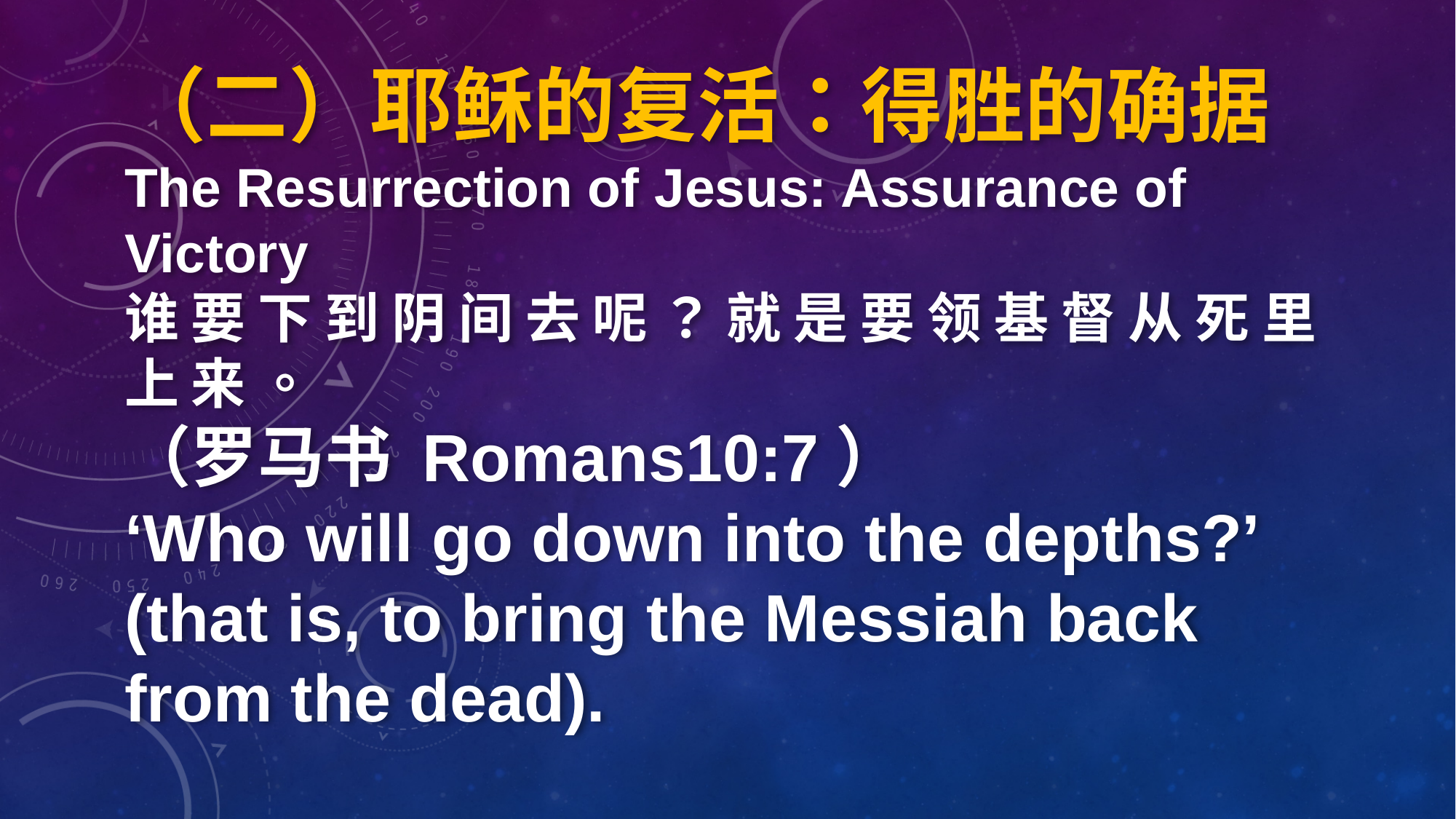

（二）耶稣的复活：得胜的确据
The Resurrection of Jesus: Assurance of Victory
谁 要 下 到 阴 间 去 呢 ？ 就 是 要 领 基 督 从 死 里 上 来 。
（罗马书 Romans10:7）
‘Who will go down into the depths?’ (that is, to bring the Messiah back from the dead).